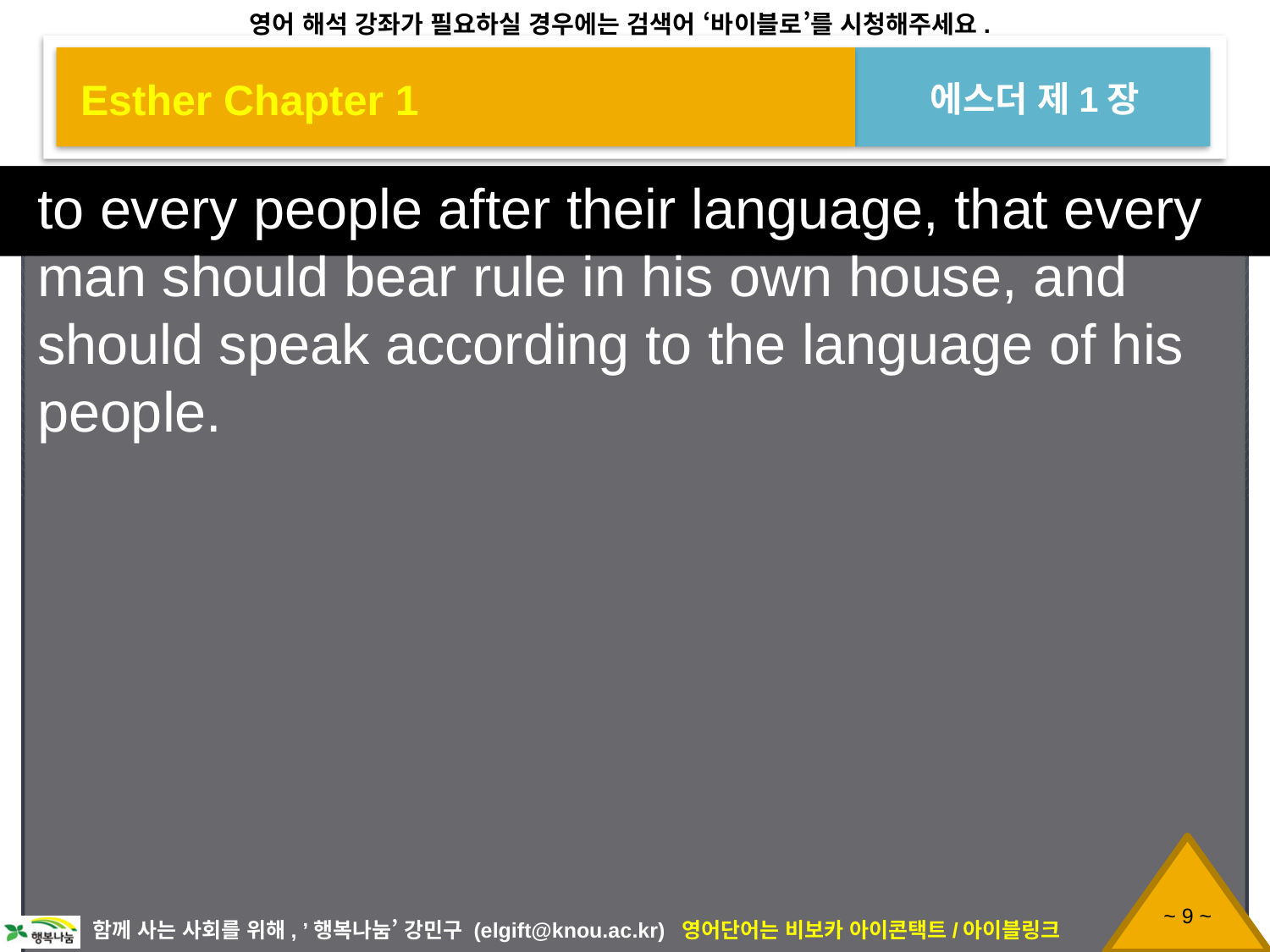

Esther Chapter 1
에스더 제1장
to every people after their language, that every man should bear rule in his own house, and should speak according to the language of his people.